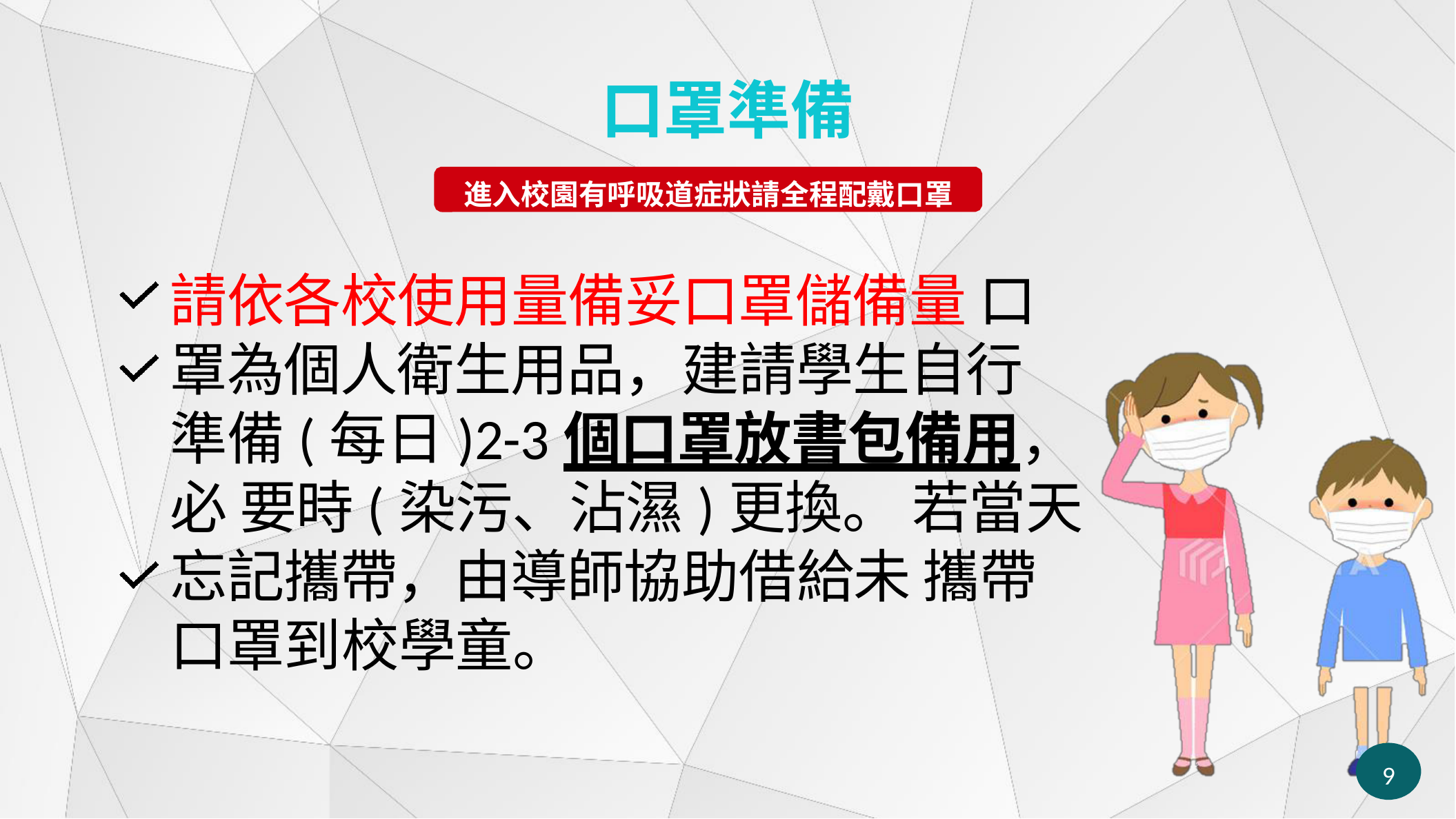

# 口罩準備

進入校園有呼吸道症狀請全程配戴口罩

請依各校使用量備妥口罩儲備量 口罩為個人衛生用品，建請學生自行 準備(每日)2-3個口罩放書包備用，必 要時(染污、沾濕)更換。 若當天忘記攜帶，由導師協助借給未 攜帶口罩到校學童。

9